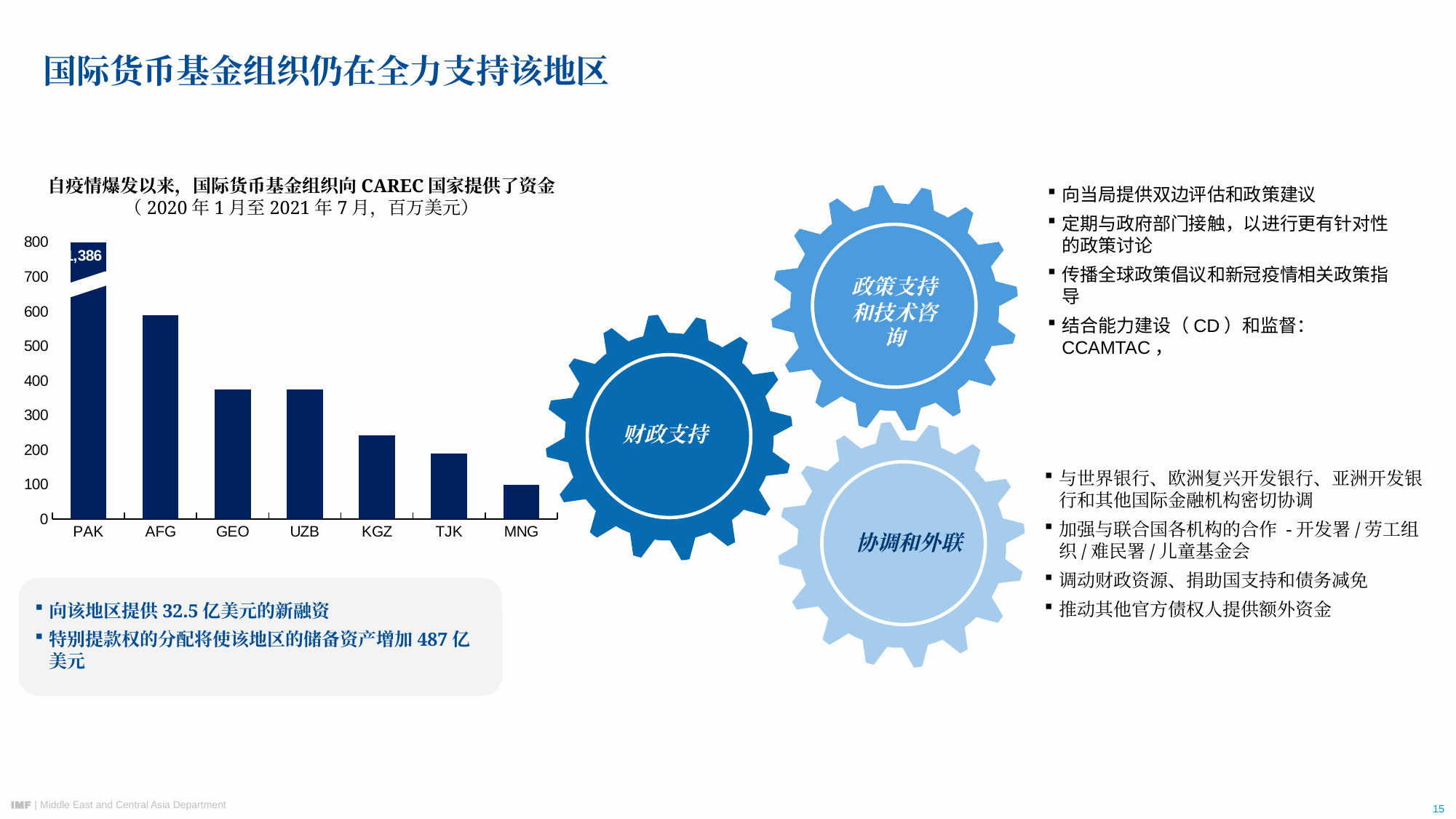

# 国际货币基金组织仍在全力支持该地区
向当局提供双边评估和政策建议
定期与政府部门接触，以进行更有针对性的政策讨论
传播全球政策倡议和新冠疫情相关政策指导
结合能力建设（CD）和监督：CCAMTAC，

自疫情爆发以来，国际货币基金组织向CAREC国家提供了资金
（2020年1月至2021年7月，百万美元）

政策支持和技术咨询

财政支持

协调和外联

### Chart

| Category | New IMF financing |
|---|---|
| PAK | 1386.005175 |
| AFG | 589.7735294 |
| GEO | 374.635008 |
| UZB | 374.330944 |
| KGZ | 241.948032 |
| TJK | 189.533328 |
| MNG | 99.508659 |
与世界银行、欧洲复兴开发银行、亚洲开发银行和其他国际金融机构密切协调
加强与联合国各机构的合作 -开发署/劳工组织/难民署/儿童基金会
调动财政资源、捐助国支持和债务减免
推动其他官方债权人提供额外资金
向该地区提供32.5亿美元的新融资
特别提款权的分配将使该地区的储备资产增加487亿美元